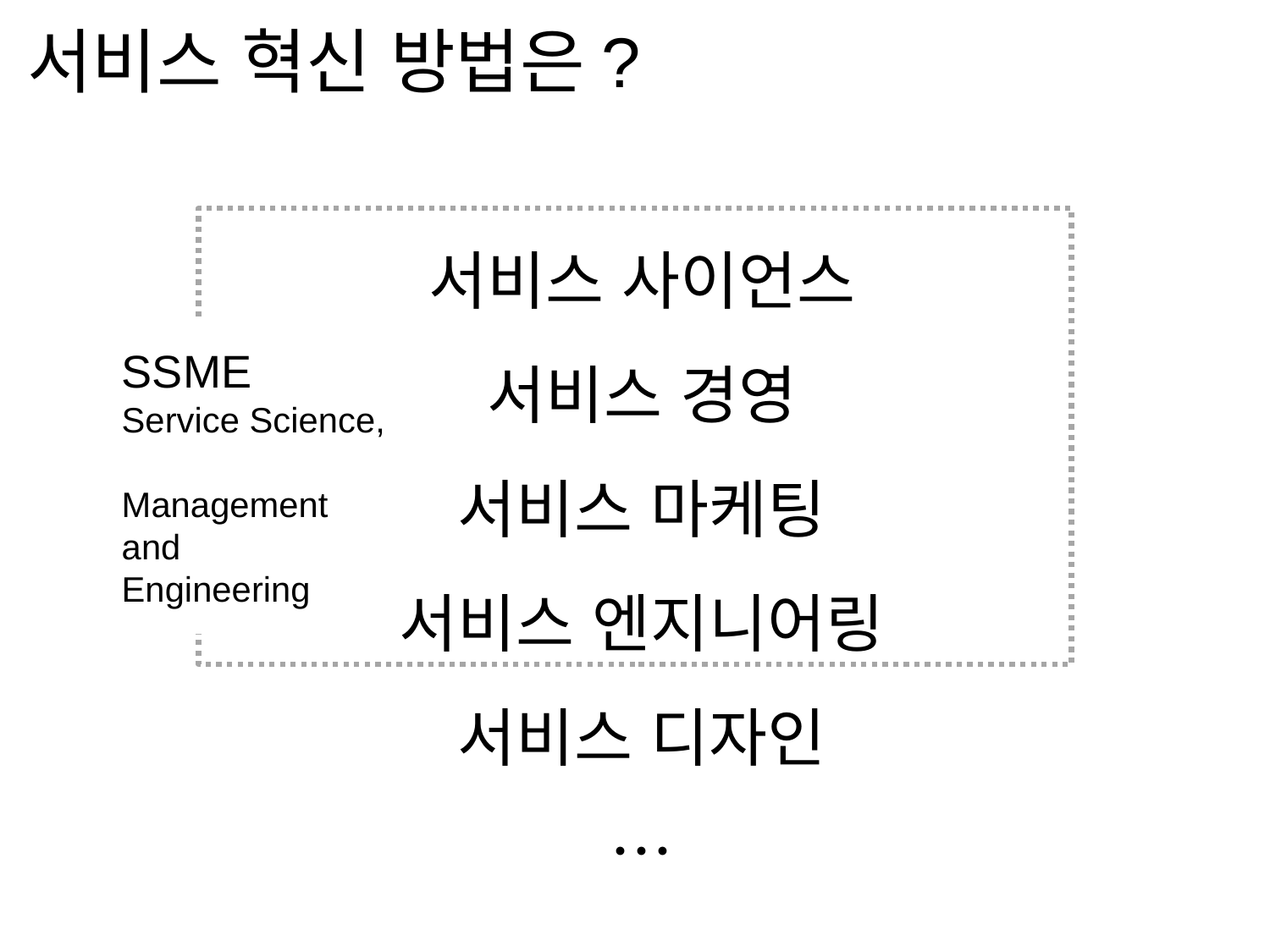

서비스 혁신 방법은?
서비스 사이언스
서비스 경영
서비스 마케팅
 서비스 엔지니어링
서비스 디자인
…

SSME
Service Science,
Management and
Engineering